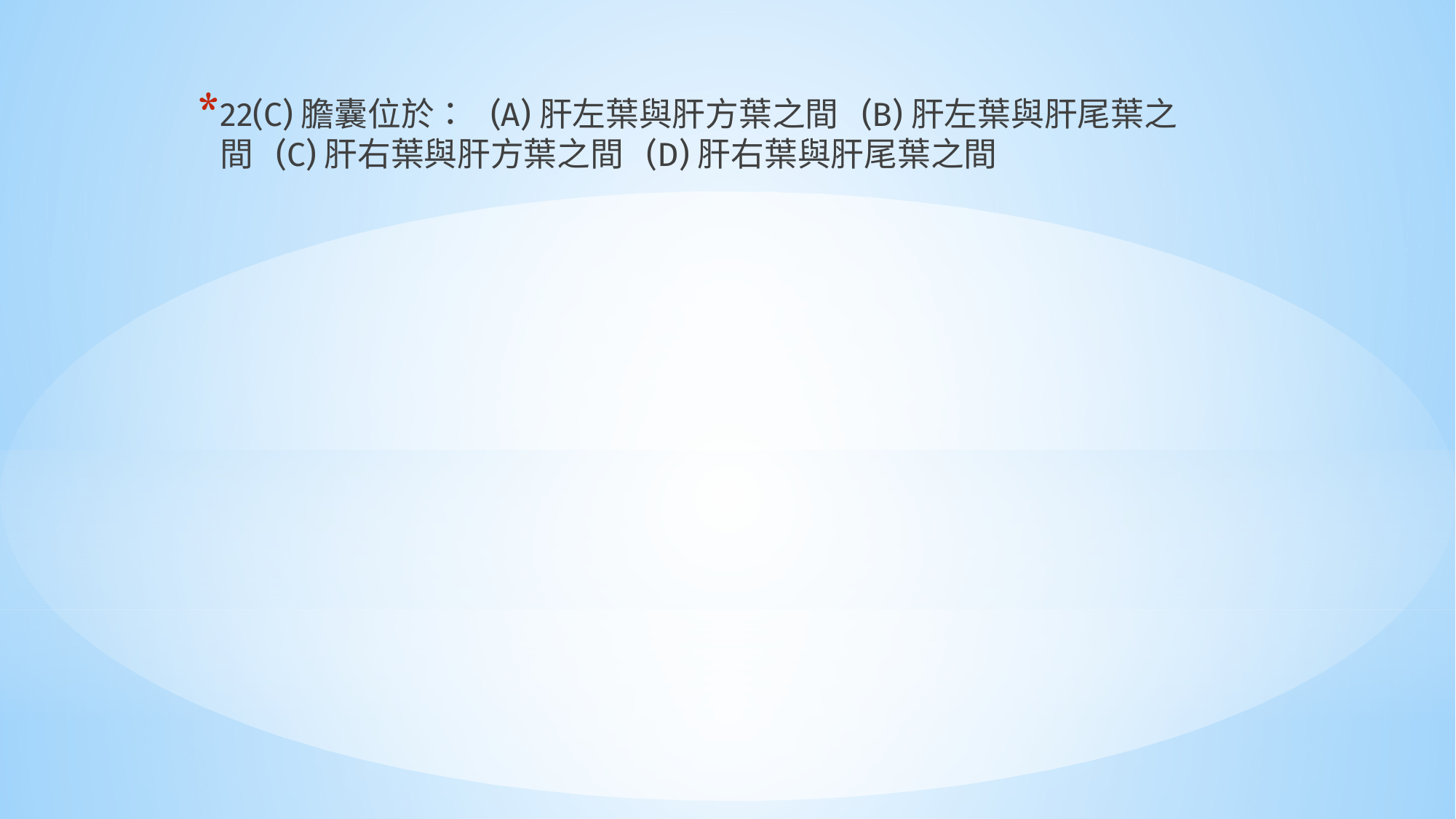

22(C)膽囊位於：  (A)肝左葉與肝方葉之間  (B)肝左葉與肝尾葉之間  (C)肝右葉與肝方葉之間  (D)肝右葉與肝尾葉之間
#